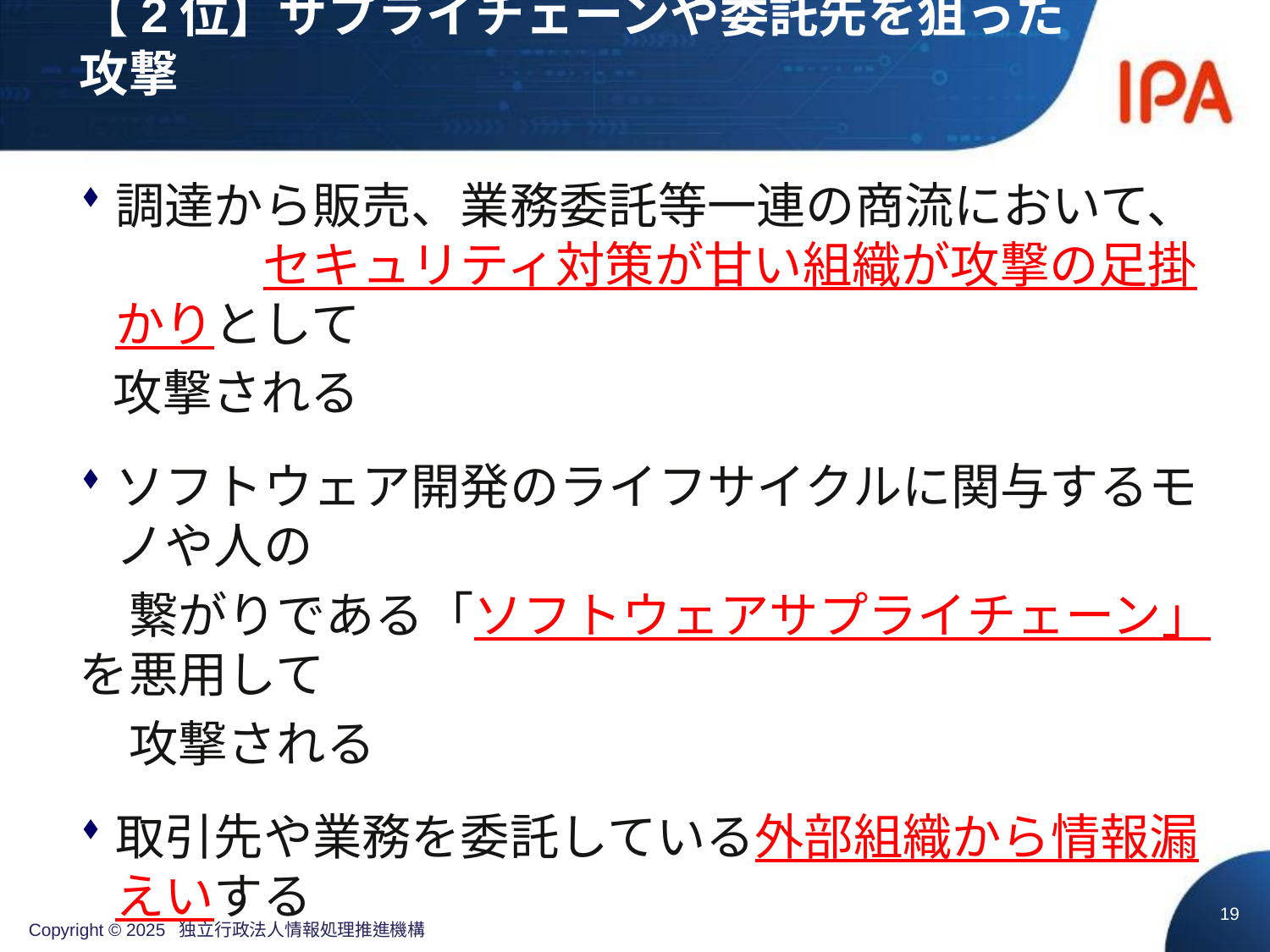

# 【2位】サプライチェーンや委託先を狙った攻撃
調達から販売、業務委託等一連の商流において、　　　セキュリティ対策が甘い組織が攻撃の足掛かりとして
  攻撃される

ソフトウェア開発のライフサイクルに関与するモノや人の
　繋がりである「ソフトウェアサプライチェーン」を悪用して
　攻撃される

取引先や業務を委託している外部組織から情報漏えいする
19
Copyright © 2025  独立行政法人情報処理推進機構